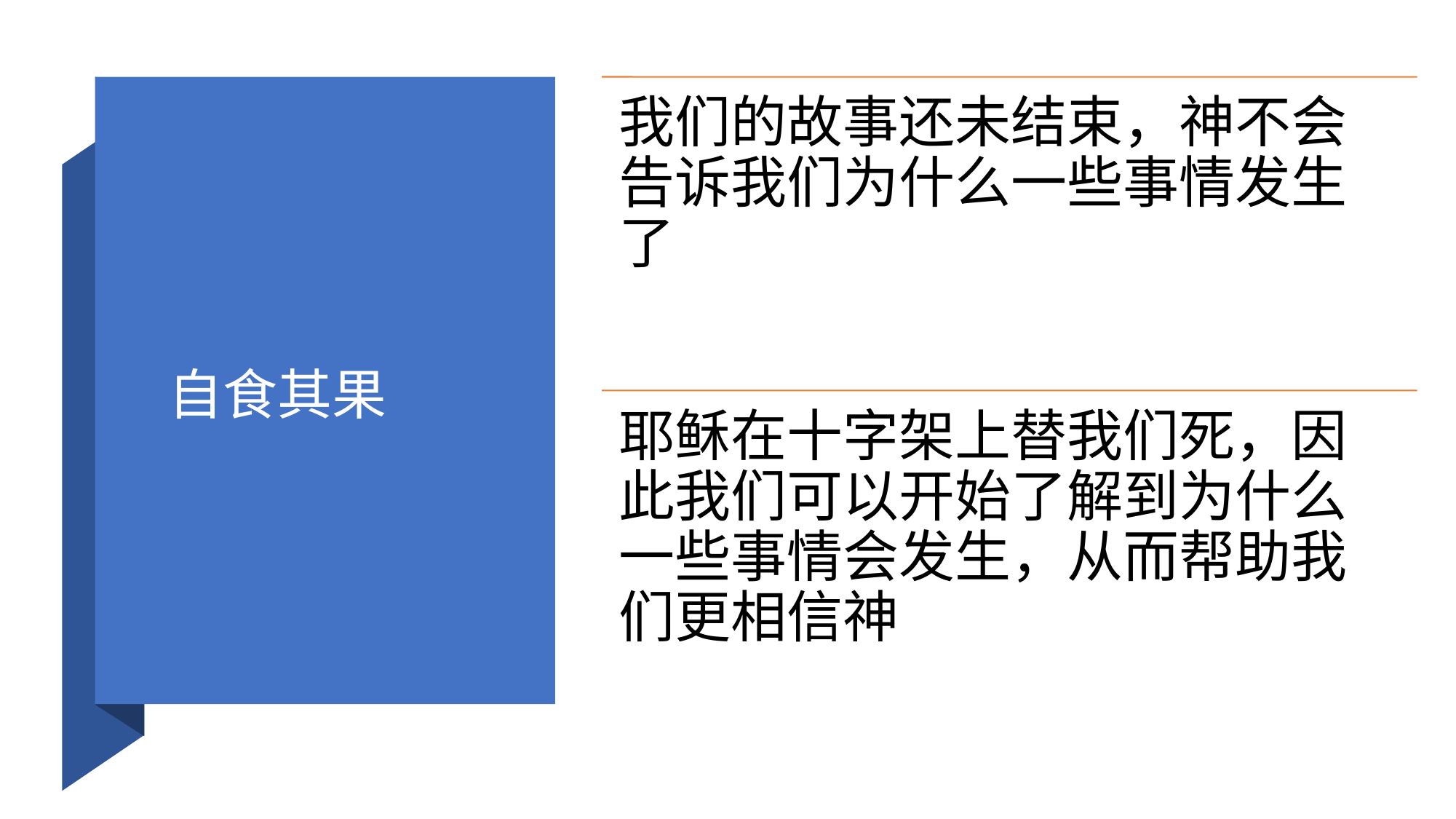

我们的故事还未结束，神不会告诉我们为什么一些事情发生了
耶稣在十字架上替我们死，因此我们可以开始了解到为什么一些事情会发生，从而帮助我们更相信神

# 自食其果